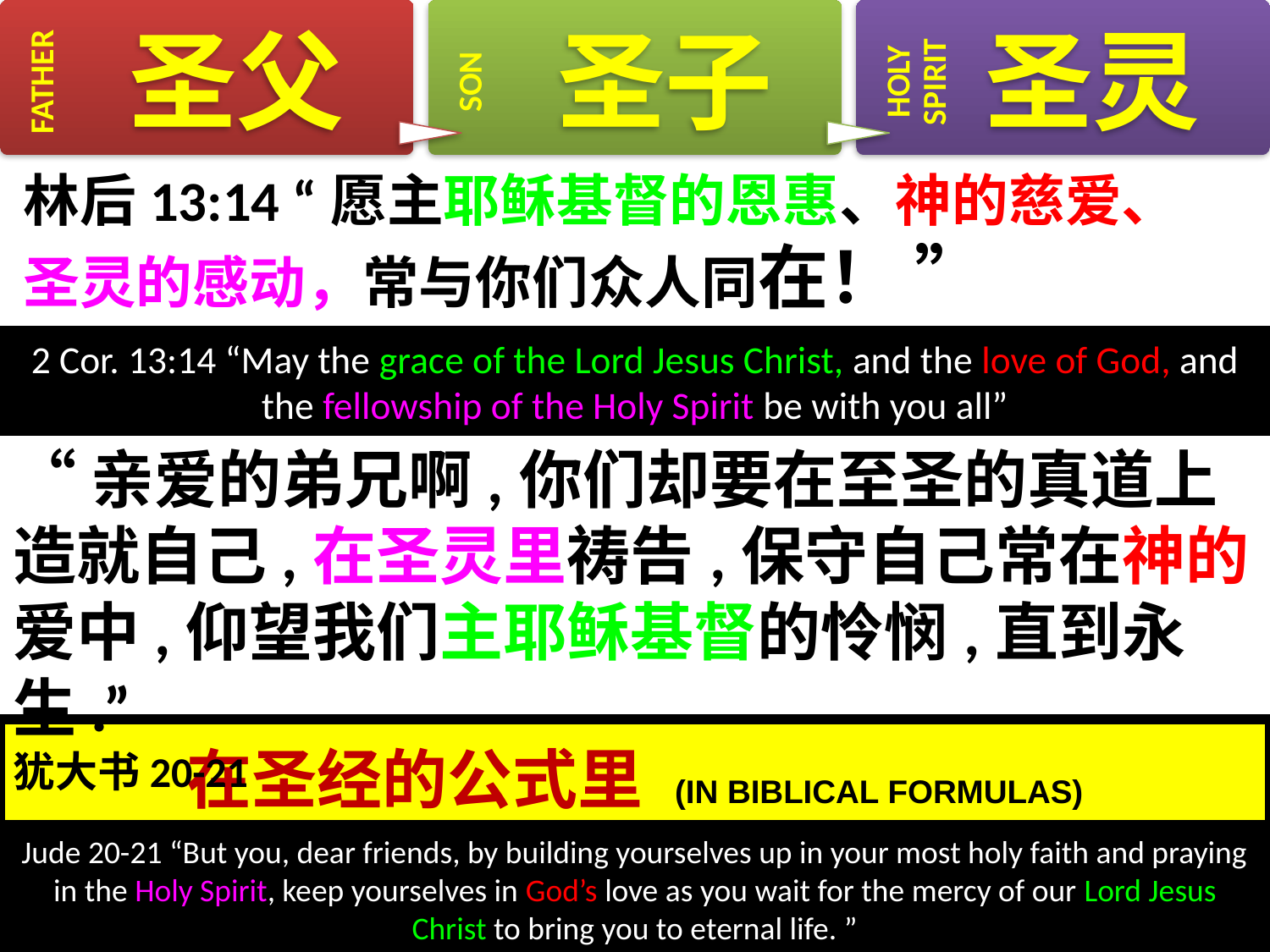

FATHER
圣父
SON
圣子
HOLY SPIRIT
圣灵
# 林后13:14 “愿主耶稣基督的恩惠、神的慈爱、    圣灵的感动，常与你们众人同在！ ”
2 Cor. 13:14 “May the grace of the Lord Jesus Christ, and the love of God, and the fellowship of the Holy Spirit be with you all”
“亲爱的弟兄啊,你们却要在至圣的真道上造就自己,在圣灵里祷告,保守自己常在神的爱中,仰望我们主耶稣基督的怜悯,直到永生.”
犹大书20-21
在圣经的公式里 (IN BIBLICAL FORMULAS)
Jude 20-21 “But you, dear friends, by building yourselves up in your most holy faith and praying in the Holy Spirit, keep yourselves in God’s love as you wait for the mercy of our Lord Jesus Christ to bring you to eternal life. ”